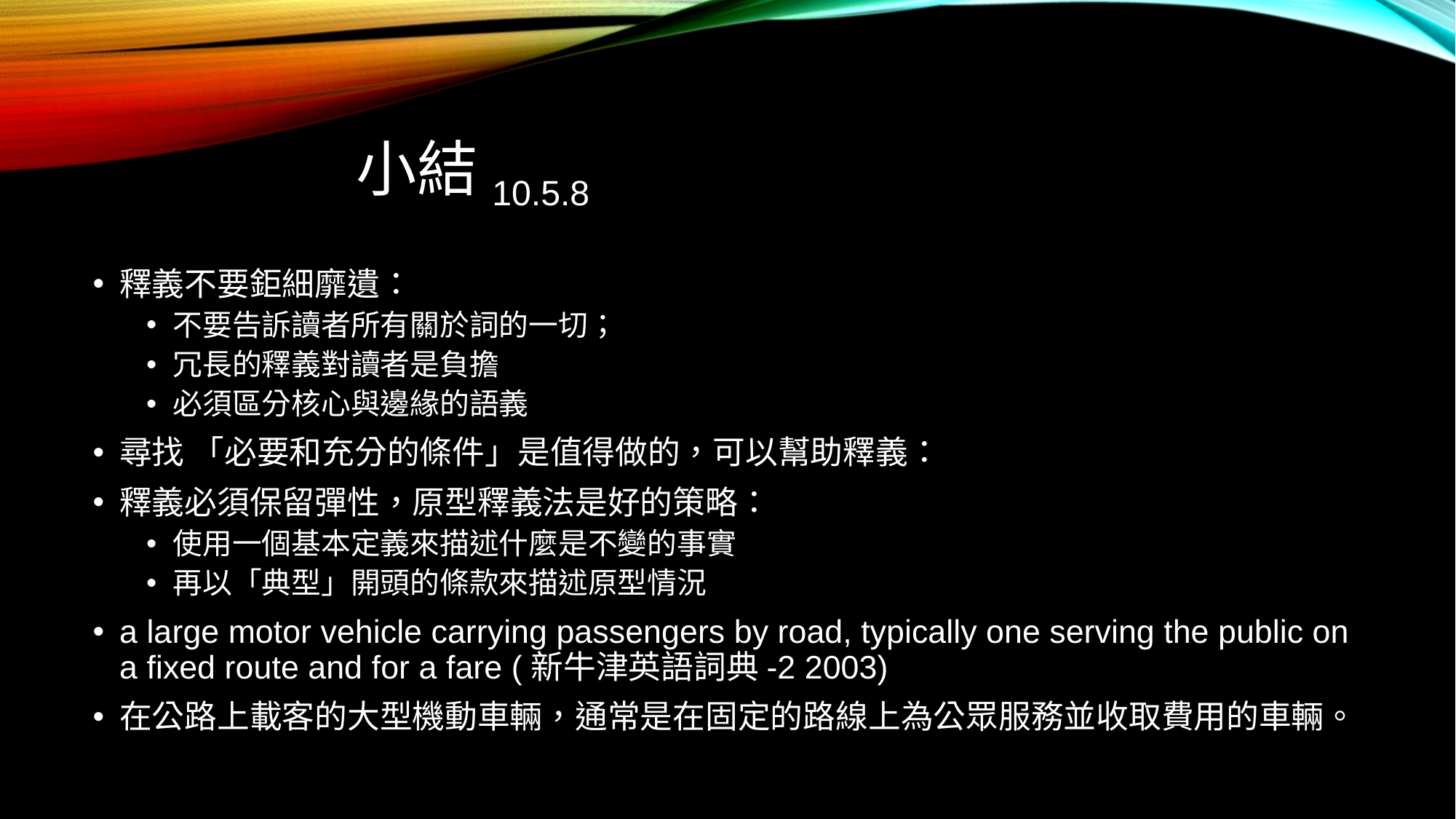

# 小結10.5.8
釋義不要鉅細靡遺：
不要告訴讀者所有關於詞的一切；
冗長的釋義對讀者是負擔
必須區分核心與邊緣的語義
尋找 「必要和充分的條件」是值得做的，可以幫助釋義：
釋義必須保留彈性，原型釋義法是好的策略：
使用一個基本定義來描述什麼是不變的事實
再以「典型」開頭的條款來描述原型情況
a large motor vehicle carrying passengers by road, typically one serving the public on a ﬁxed route and for a fare (新牛津英語詞典-2 2003)
在公路上載客的大型機動車輛，通常是在固定的路線上為公眾服務並收取費用的車輛。